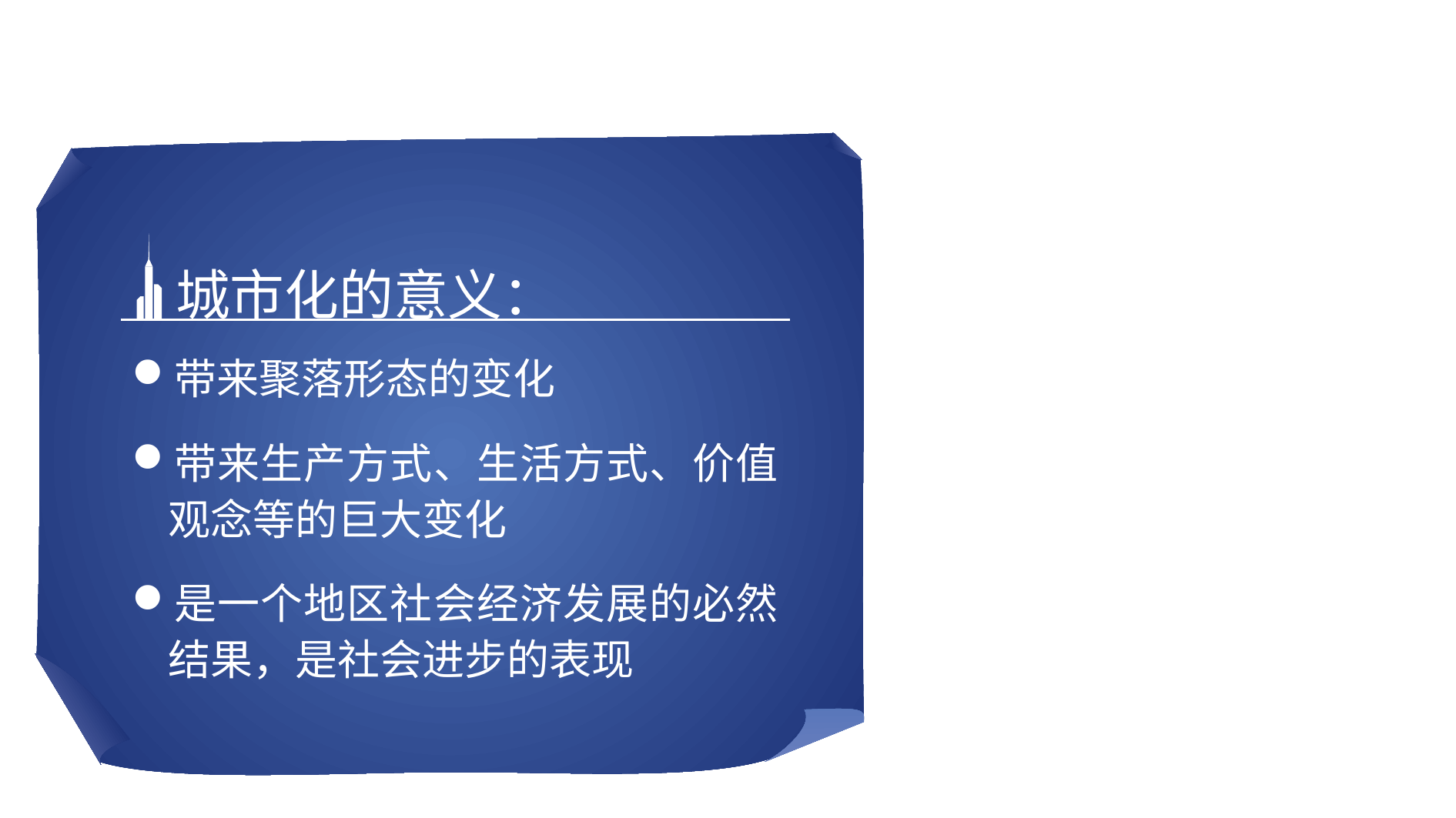

城市化的意义：
带来聚落形态的变化
带来生产方式、生活方式、价值观念等的巨大变化
是一个地区社会经济发展的必然结果，是社会进步的表现